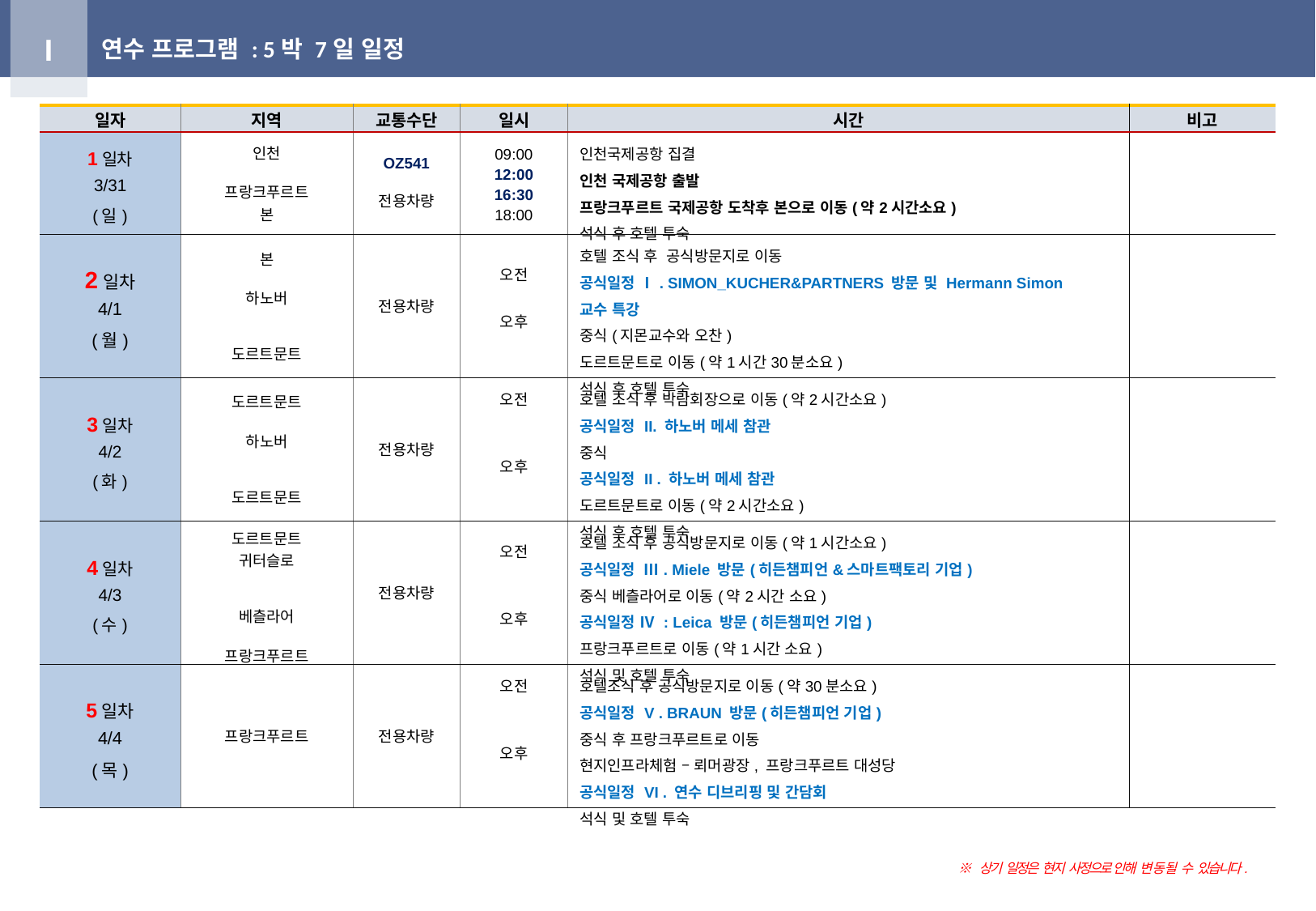

I
연수 프로그램 : 5박 7일 일정
| 일자 | 지역 | 교통수단 | 일시 | 시간 | 비고 |
| --- | --- | --- | --- | --- | --- |
| 1일차 3/31 (일) | 인천 프랑크푸르트 본 | OZ541 전용차량 | 09:00 12:00 16:30 18:00 | 인천국제공항 집결 인천 국제공항 출발 프랑크푸르트 국제공항 도착후 본으로 이동(약2시간소요) 석식 후 호텔 투숙 |  |
| 2일차 4/1 (월) | 본 하노버 도르트문트 | 전용차량 | 오전 오후 | 호텔 조식 후 공식방문지로 이동 공식일정 Ⅰ. SIMON\_KUCHER&PARTNERS 방문 및 Hermann Simon 교수 특강 중식(지몬교수와 오찬) 도르트문트로 이동(약1시간30분소요) 석식 후 호텔 투숙 |  |
| 3일차 4/2 (화) | 도르트문트 하노버 도르트문트 | 전용차량 | 오전 오후 | 호텔 조식 후 박람회장으로 이동(약2시간소요) 공식일정 II. 하노버 메세 참관 중식 공식일정 II . 하노버 메세 참관 도르트문트로 이동(약2시간소요) 석식 후 호텔 투숙 |  |
| 4일차 4/3 (수) | 도르트문트 귀터슬로 베츨라어 프랑크푸르트 | 전용차량 | 오전 오후 | 호텔 조식 후 공식방문지로 이동(약1시간소요) 공식일정 Ⅲ. Miele 방문(히든챔피언&스마트팩토리 기업) 중식 베츨라어로 이동(약2시간 소요) 공식일정 Ⅳ : Leica 방문(히든챔피언 기업) 프랑크푸르트로 이동(약1시간 소요) 석식 및 호텔 투숙 |  |
| 5일차 4/4 (목) | 프랑크푸르트 | 전용차량 | 오전 오후 | 호텔조식 후 공식방문지로 이동(약30분소요) 공식일정 V . BRAUN 방문(히든챔피언 기업) 중식 후 프랑크푸르트로 이동 현지인프라체험 – 뢰머광장, 프랑크푸르트 대성당 공식일정 VI . 연수 디브리핑 및 간담회 석식 및 호텔 투숙 |  |
※ 상기 일정은 현지 사정으로 인해  변동 될 수 있습니다.